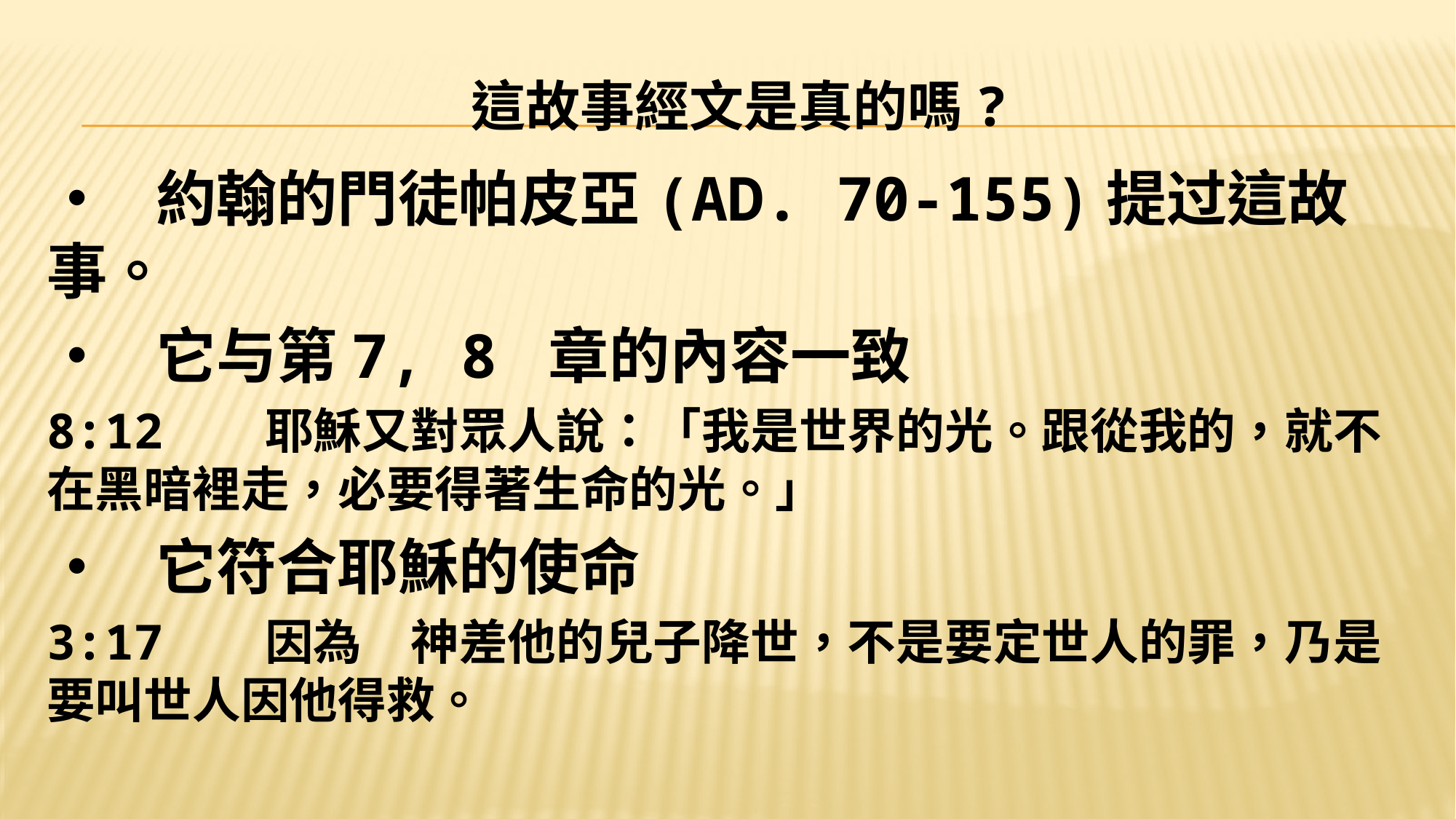

# 這故事經文是真的嗎?
•	約翰的門徒帕皮亞(AD. 70-155)提过這故事。
•	它与第7, 8 章的內容一致
8:12	耶穌又對眾人說：「我是世界的光。跟從我的，就不在黑暗裡走，必要得著生命的光。」
•	它符合耶穌的使命
3:17	因為　神差他的兒子降世，不是要定世人的罪，乃是要叫世人因他得救。